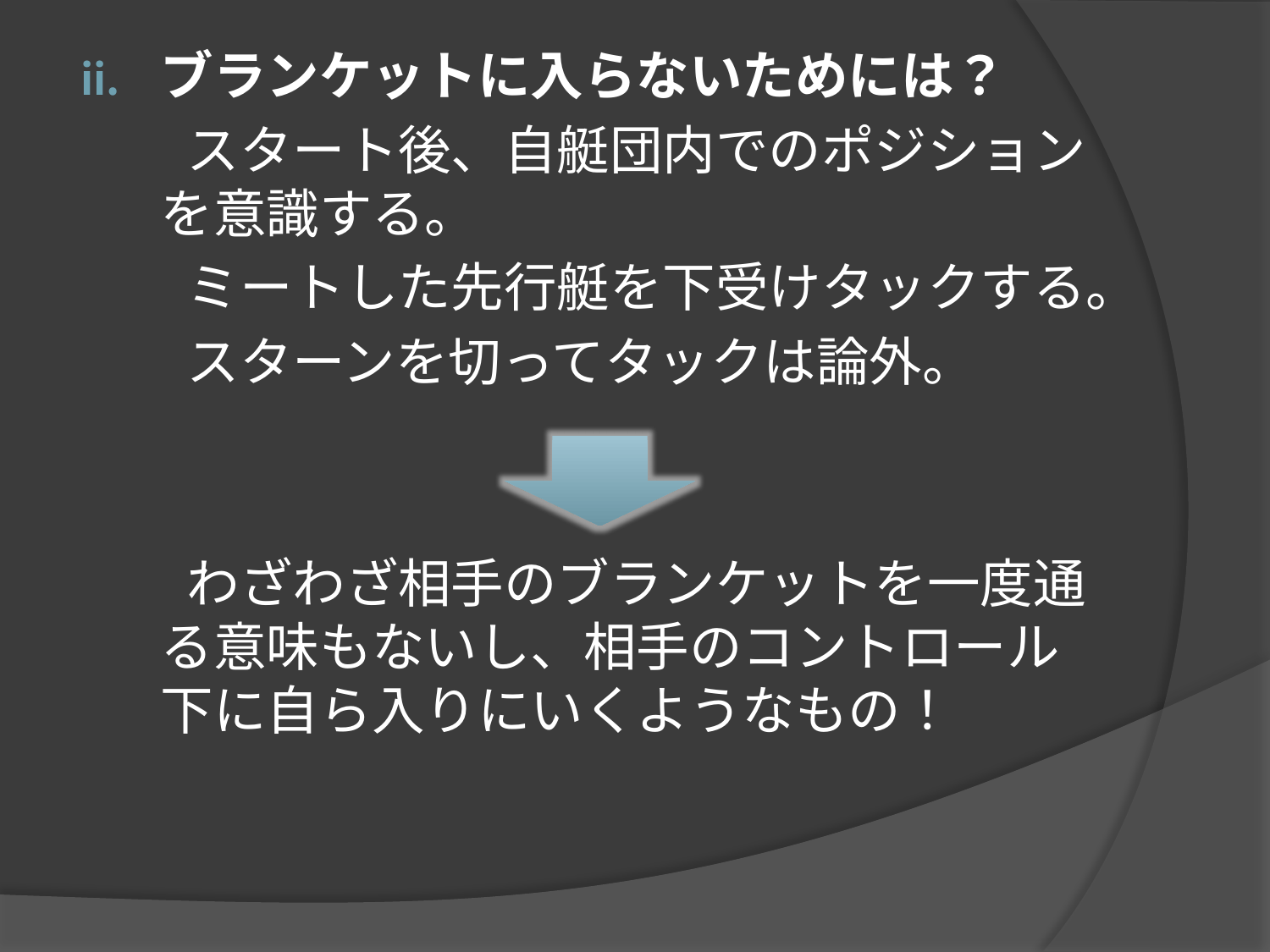

ブランケットに入らないためには？
　　スタート後、自艇団内でのポジションを意識する。
　　ミートした先行艇を下受けタックする。
　　スターンを切ってタックは論外。

　　わざわざ相手のブランケットを一度通る意味もないし、相手のコントロール下に自ら入りにいくようなもの！